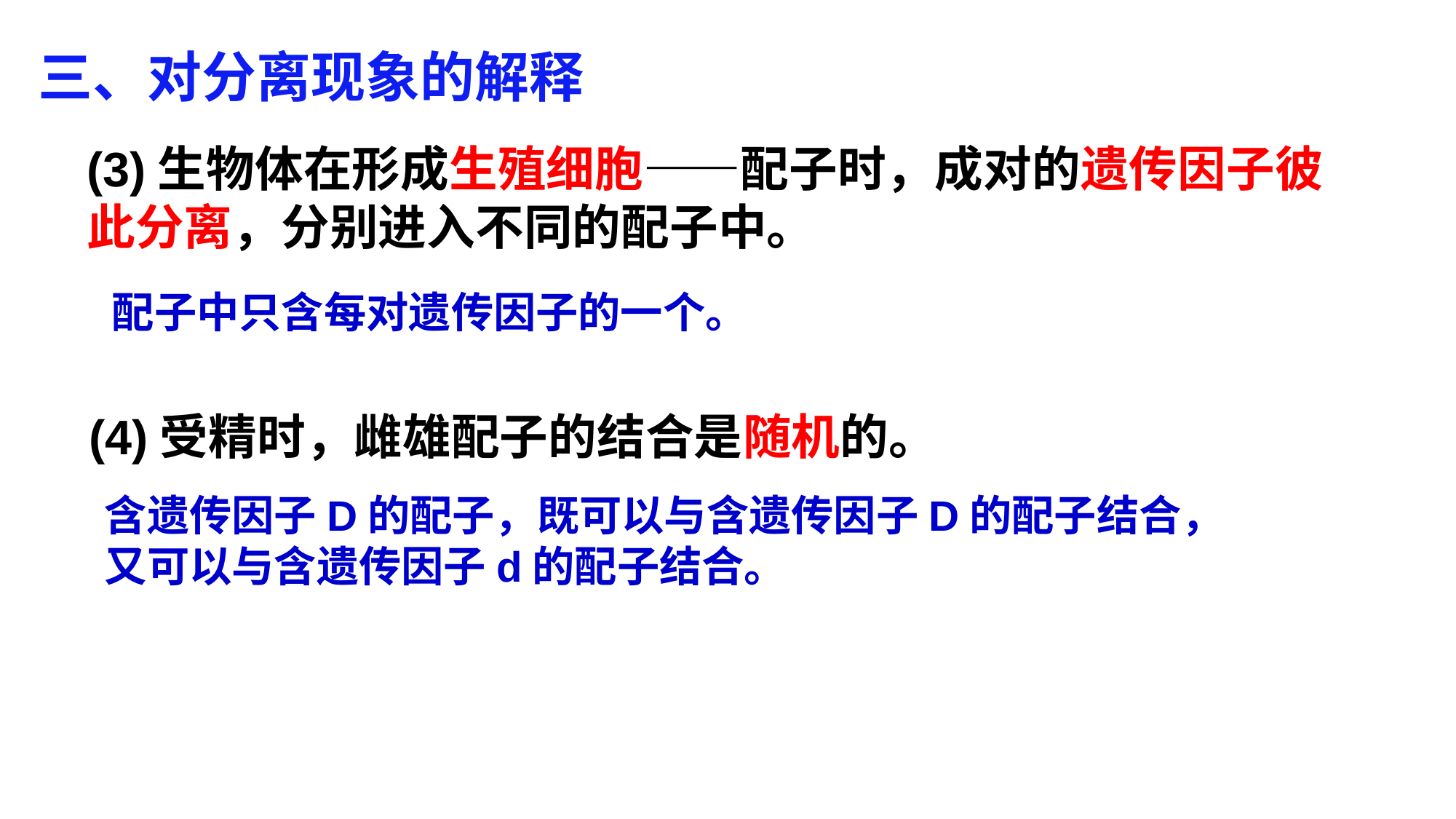

三、对分离现象的解释
(3)生物体在形成生殖细胞——配子时，成对的遗传因子彼此分离，分别进入不同的配子中。
配子中只含每对遗传因子的一个。
(4)受精时，雌雄配子的结合是随机的。
含遗传因子D的配子，既可以与含遗传因子D的配子结合，又可以与含遗传因子d的配子结合。